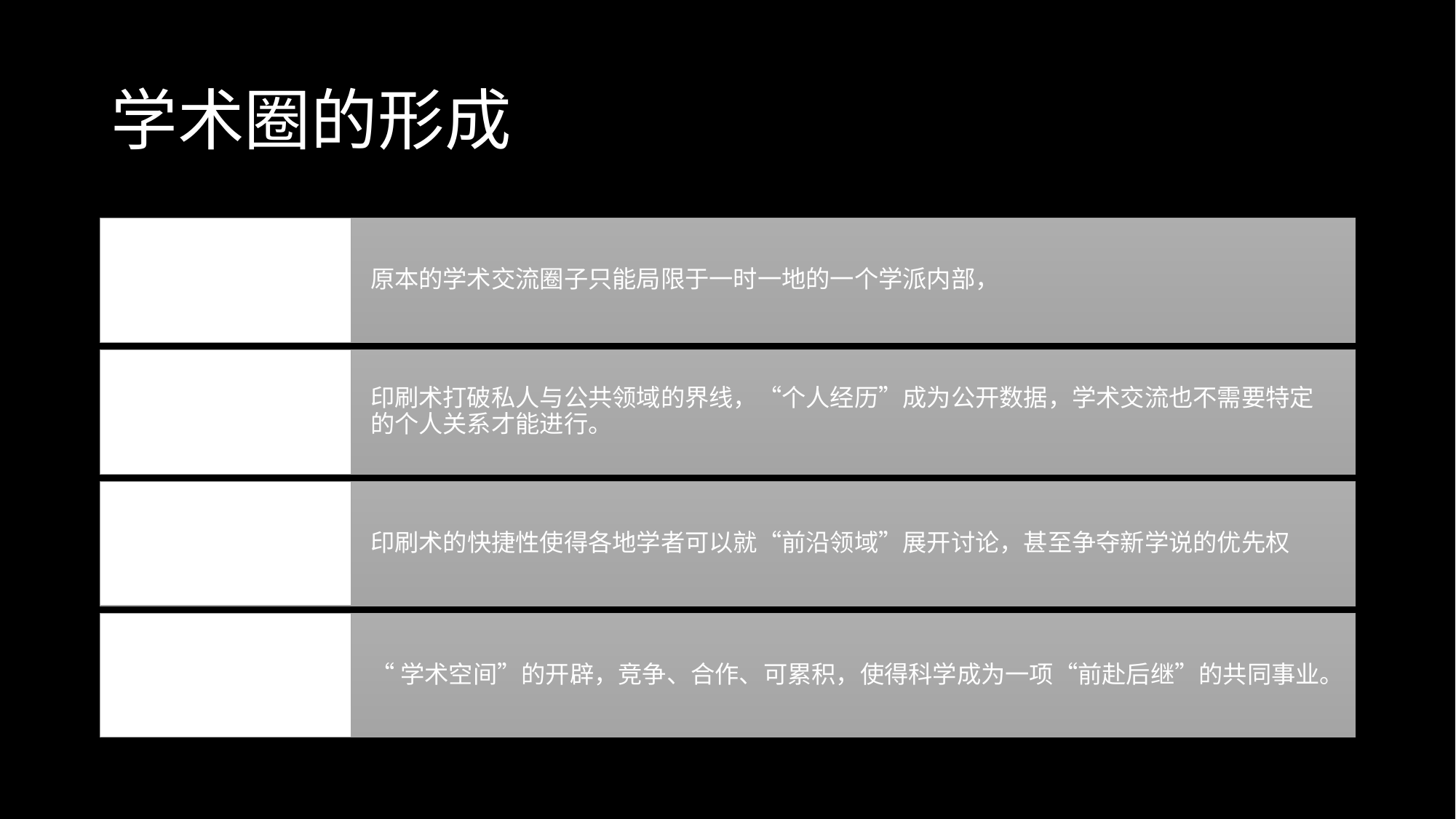

# 学术圈的形成
原本的学术交流圈子只能局限于一时一地的一个学派内部，
打破地域界限
印刷术打破私人与公共领域的界线，“个人经历”成为公开数据，学术交流也不需要特定的个人关系才能进行。
知识公共化
印刷术的快捷性使得各地学者可以就“前沿领域”展开讨论，甚至争夺新学说的优先权
前沿领域
“学术空间”的开辟，竞争、合作、可累积，使得科学成为一项“前赴后继”的共同事业。
可积累性